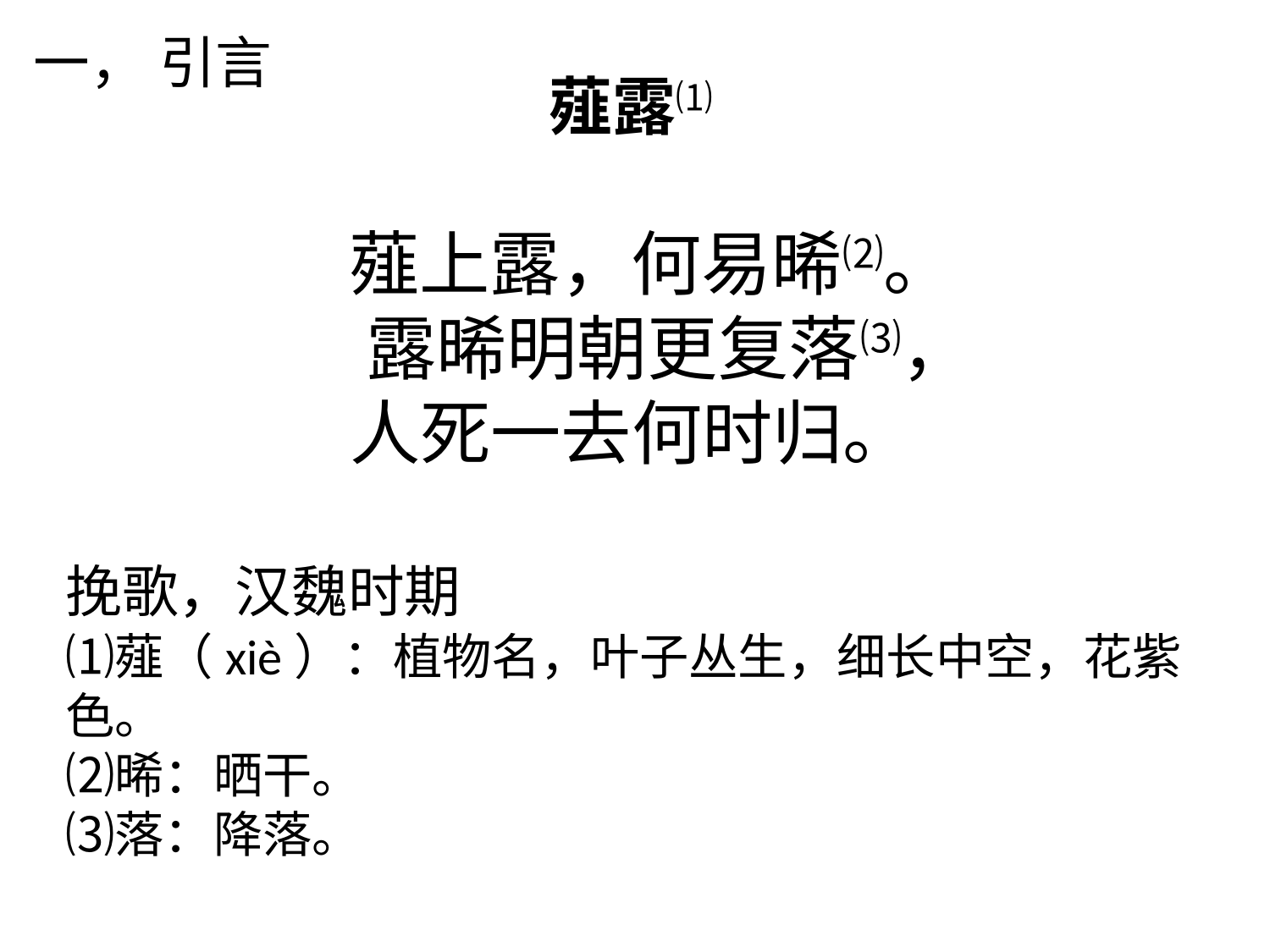

一， 引言
# 薤露⑴ 薤上露，何易晞⑵。 露晞明朝更复落⑶， 人死一去何时归。   挽歌，汉魏时期 ⑴薤（xiè）：植物名，叶子丛生，细长中空，花紫色。 ⑵晞：晒干。 ⑶落：降落。